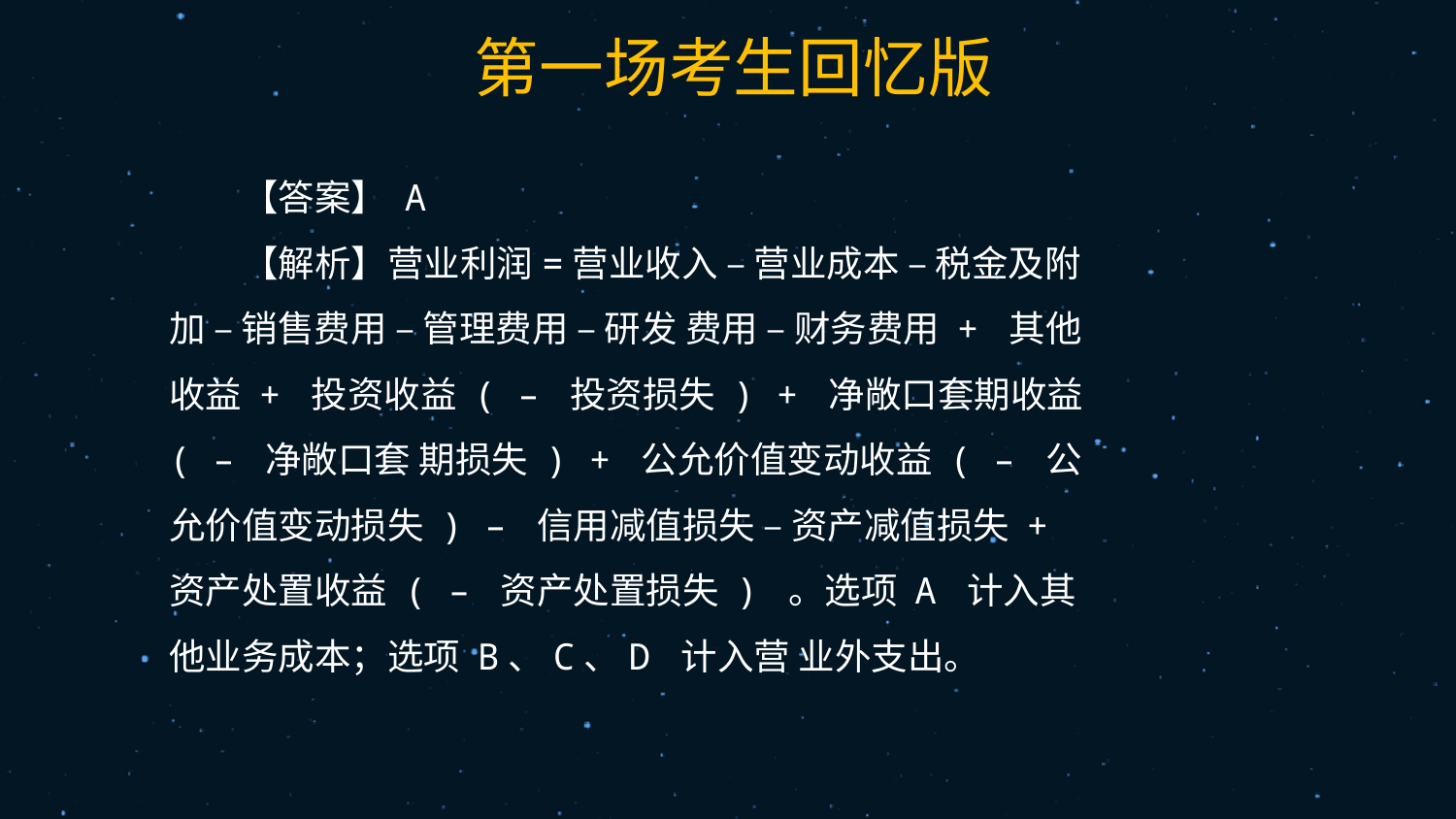

35
【答案】 A
【解析】营业利润=营业收入 – 营业成本 – 税金及附加 – 销售费用 – 管理费用 – 研发 费用 – 财务费用 + 其他收益 + 投资收益 ( – 投资损失 ) + 净敞口套期收益 ( – 净敞口套 期损失 ) + 公允价值变动收益 ( – 公允价值变动损失 ) – 信用减值损失 – 资产减值损失 + 资产处置收益 ( – 资产处置损失 ) 。选项 A 计入其他业务成本；选项 B、C、D 计入营 业外支出。